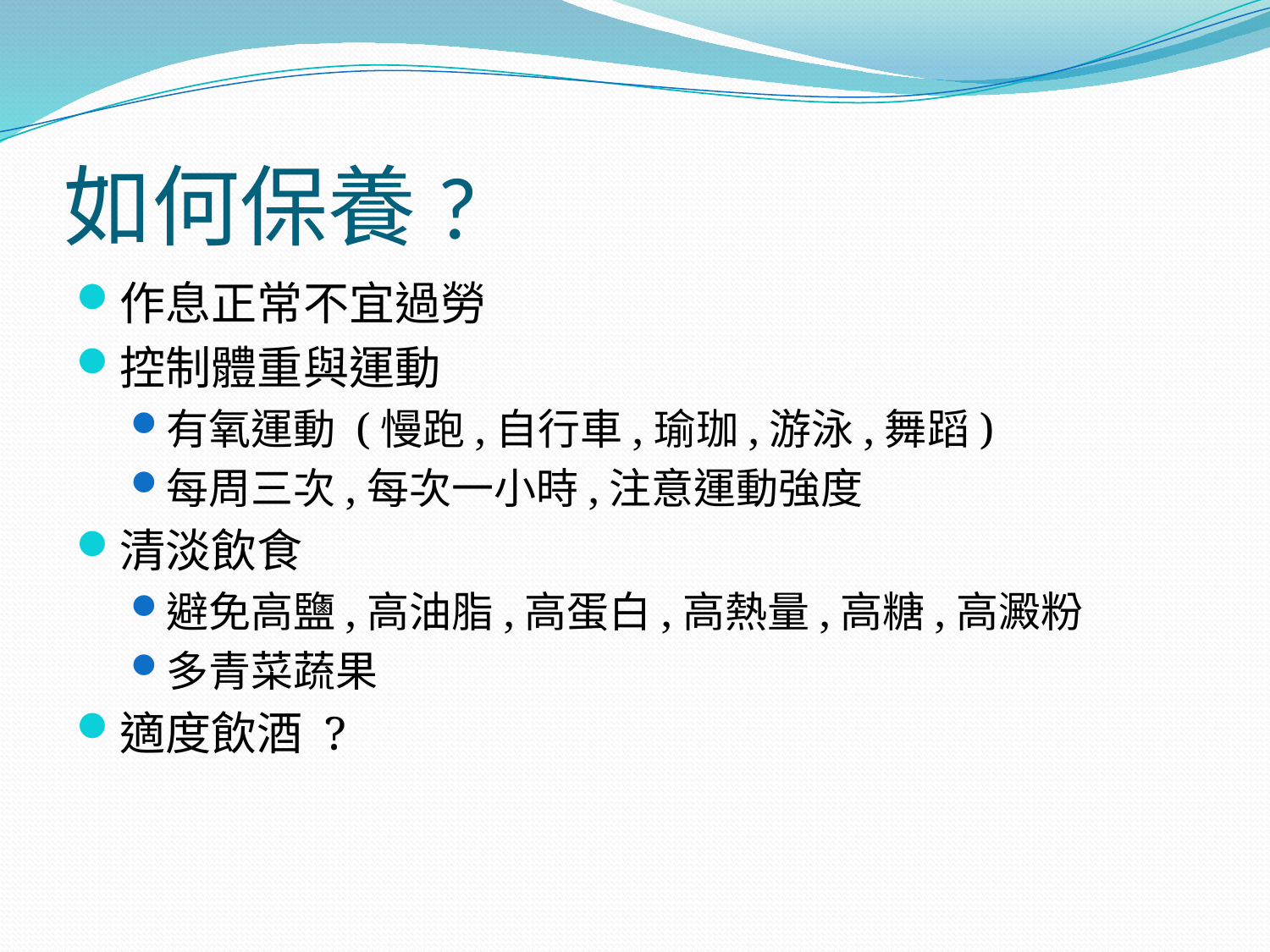

# 如何保養?
作息正常不宜過勞
控制體重與運動
有氧運動 (慢跑,自行車,瑜珈,游泳,舞蹈)
每周三次,每次一小時,注意運動強度
清淡飲食
避免高鹽,高油脂,高蛋白,高熱量,高糖,高澱粉
多青菜蔬果
適度飲酒 ?